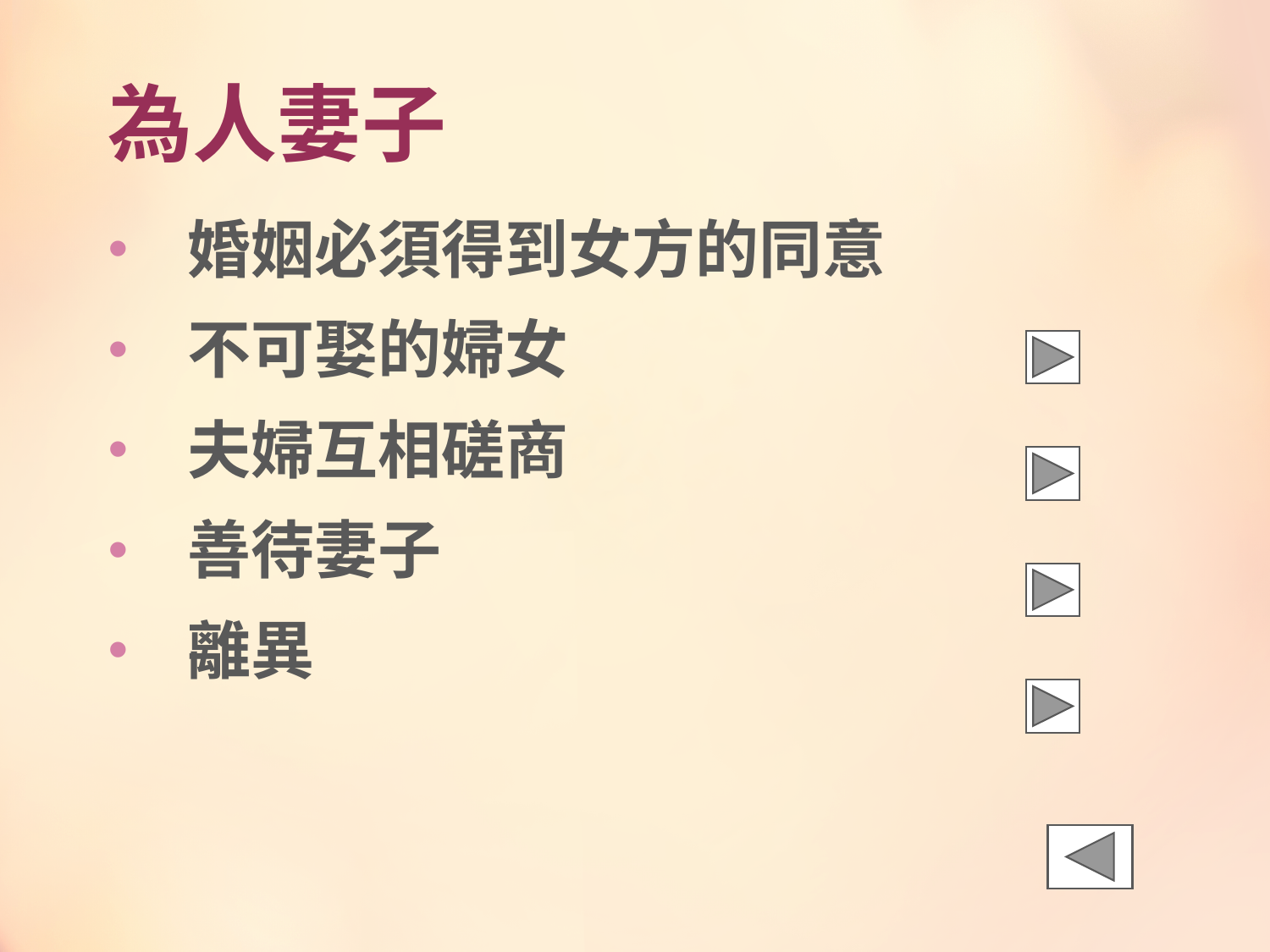

# 為人妻子
婚姻必須得到女方的同意
不可娶的婦女
夫婦互相磋商
善待妻子
離異